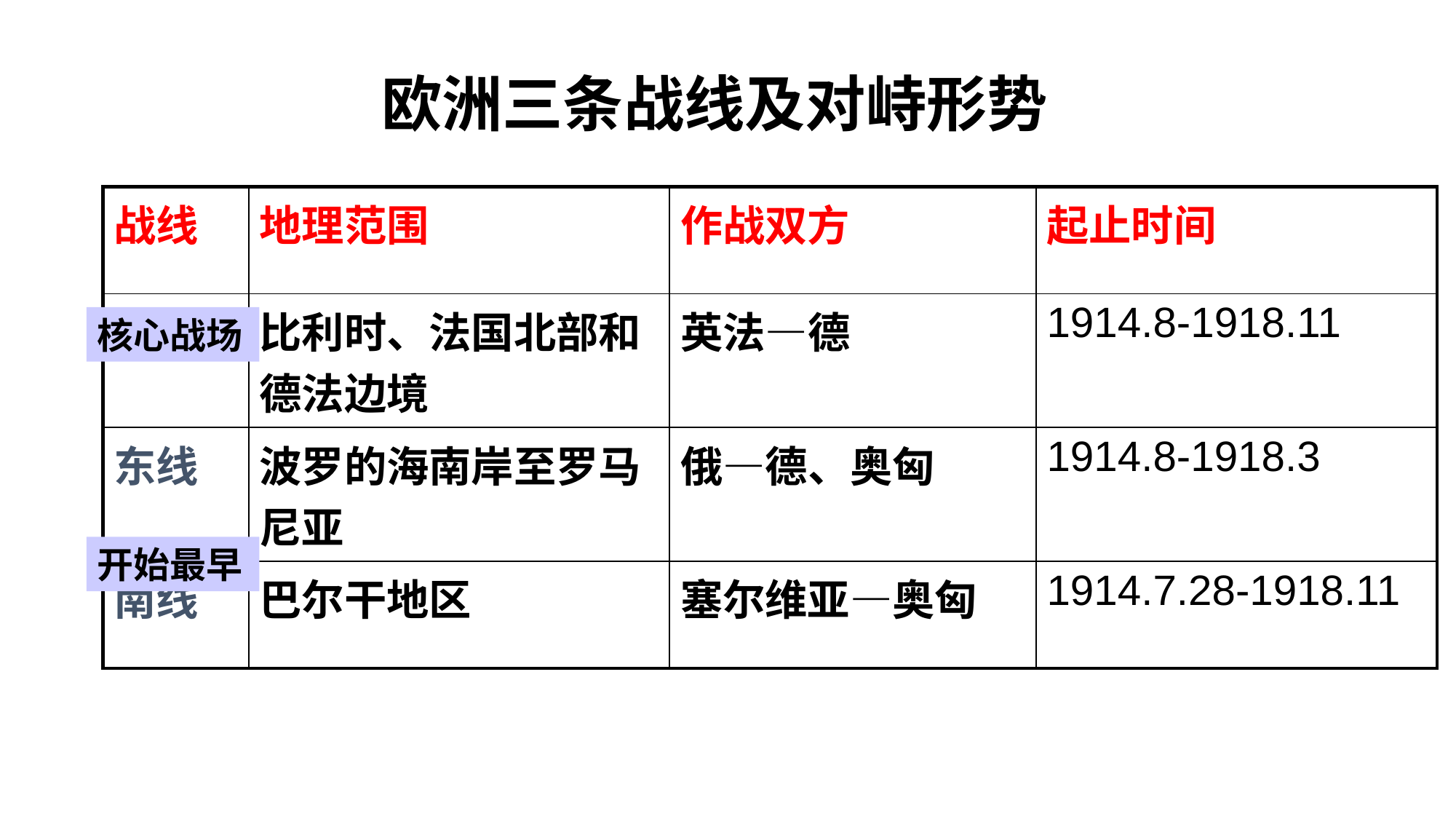

欧洲三条战线及对峙形势
| 战线 | 地理范围 | 作战双方 | 起止时间 |
| --- | --- | --- | --- |
| 西线 | 比利时、法国北部和德法边境 | 英法—德 | 1914.8-1918.11 |
| 东线 | 波罗的海南岸至罗马尼亚 | 俄—德、奥匈 | 1914.8-1918.3 |
| 南线 | 巴尔干地区 | 塞尔维亚—奥匈 | 1914.7.28-1918.11 |
核心战场
开始最早